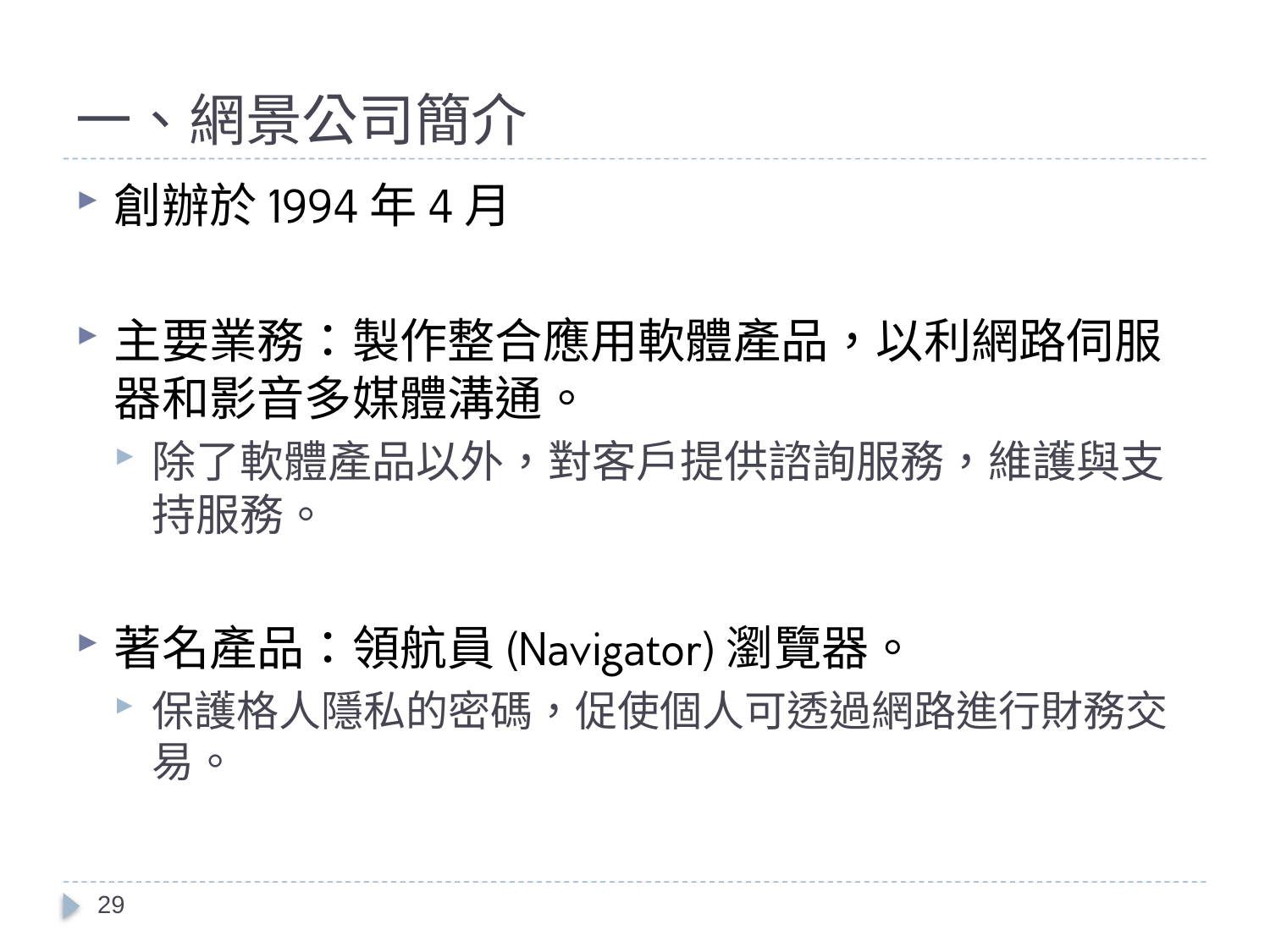

# 一、網景公司簡介
創辦於1994年4月

主要業務：製作整合應用軟體產品，以利網路伺服器和影音多媒體溝通。
除了軟體產品以外，對客戶提供諮詢服務，維護與支持服務。

著名產品：領航員(Navigator)瀏覽器。
保護格人隱私的密碼，促使個人可透過網路進行財務交易。
29